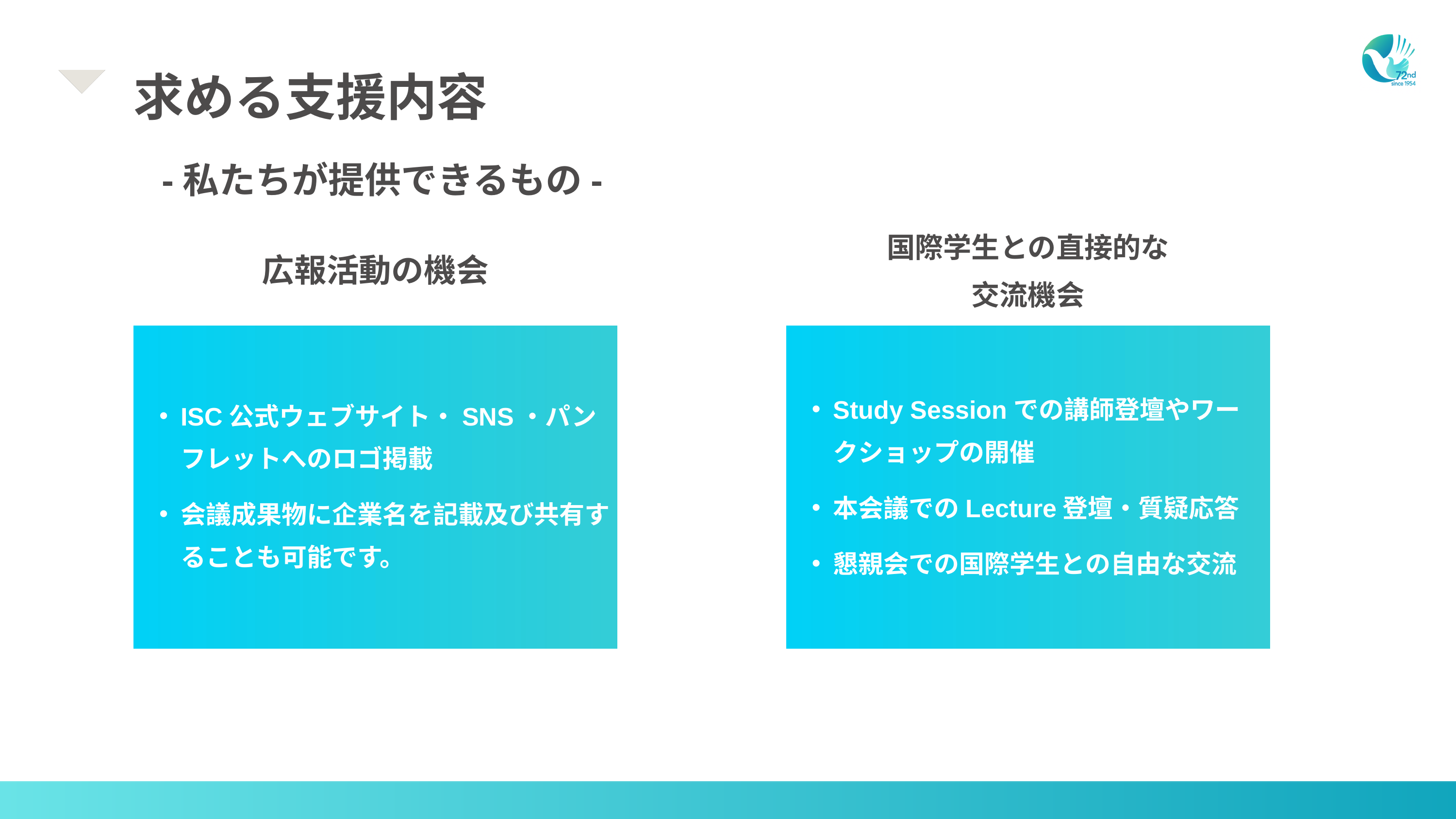

求める支援内容

-私たちが提供できるもの-
国際学生との直接的な
交流機会
広報活動の機会

ISC公式ウェブサイト・SNS・パンフレットへのロゴ掲載

会議成果物に企業名を記載及び共有することも可能です。

Study Sessionでの講師登壇やワークショップの開催

本会議でのLecture登壇・質疑応答

懇親会での国際学生との自由な交流